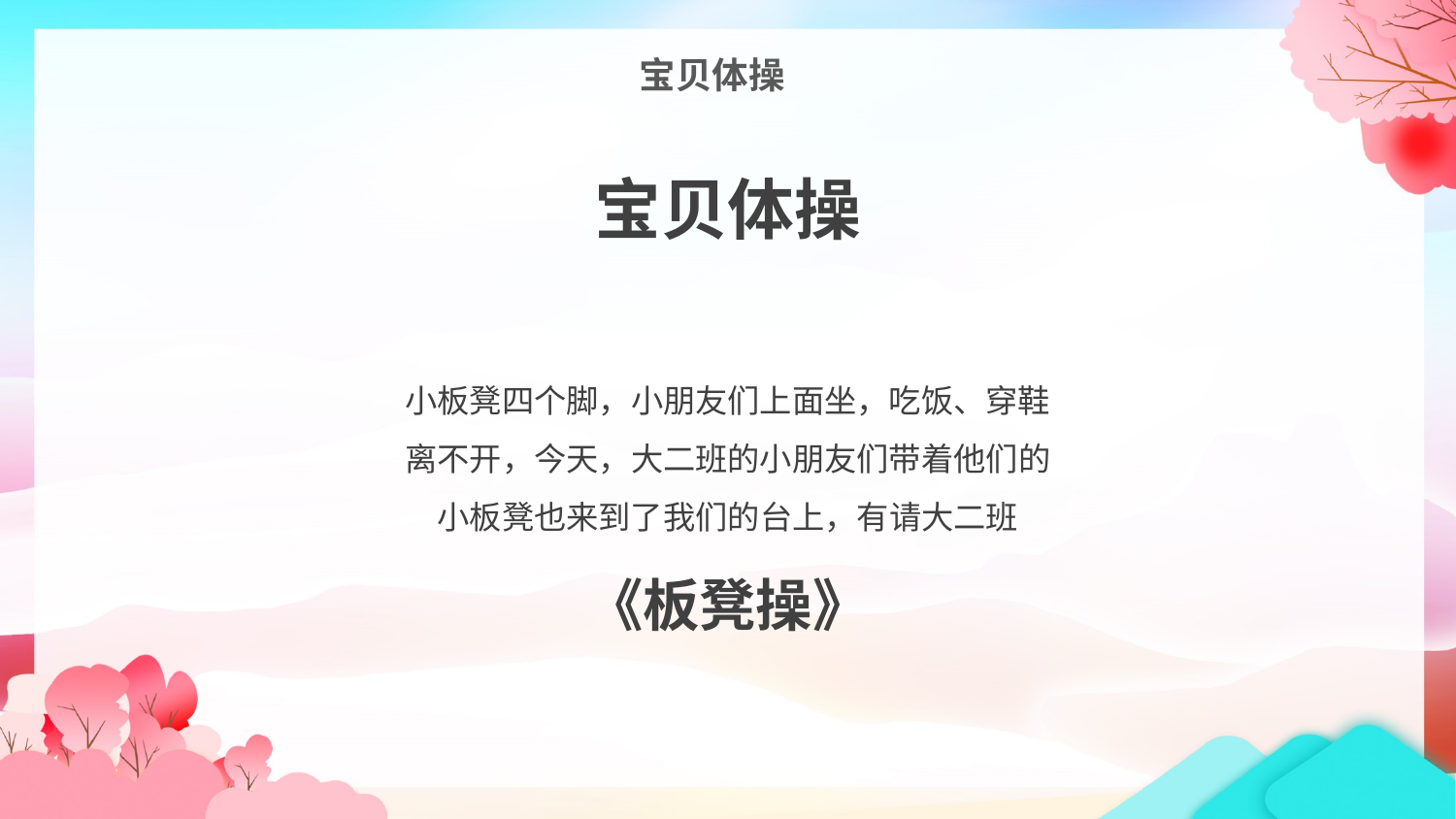

宝贝体操
小板凳四个脚，小朋友们上面坐，吃饭、穿鞋离不开，今天，大二班的小朋友们带着他们的小板凳也来到了我们的台上，有请大二班《板凳操》